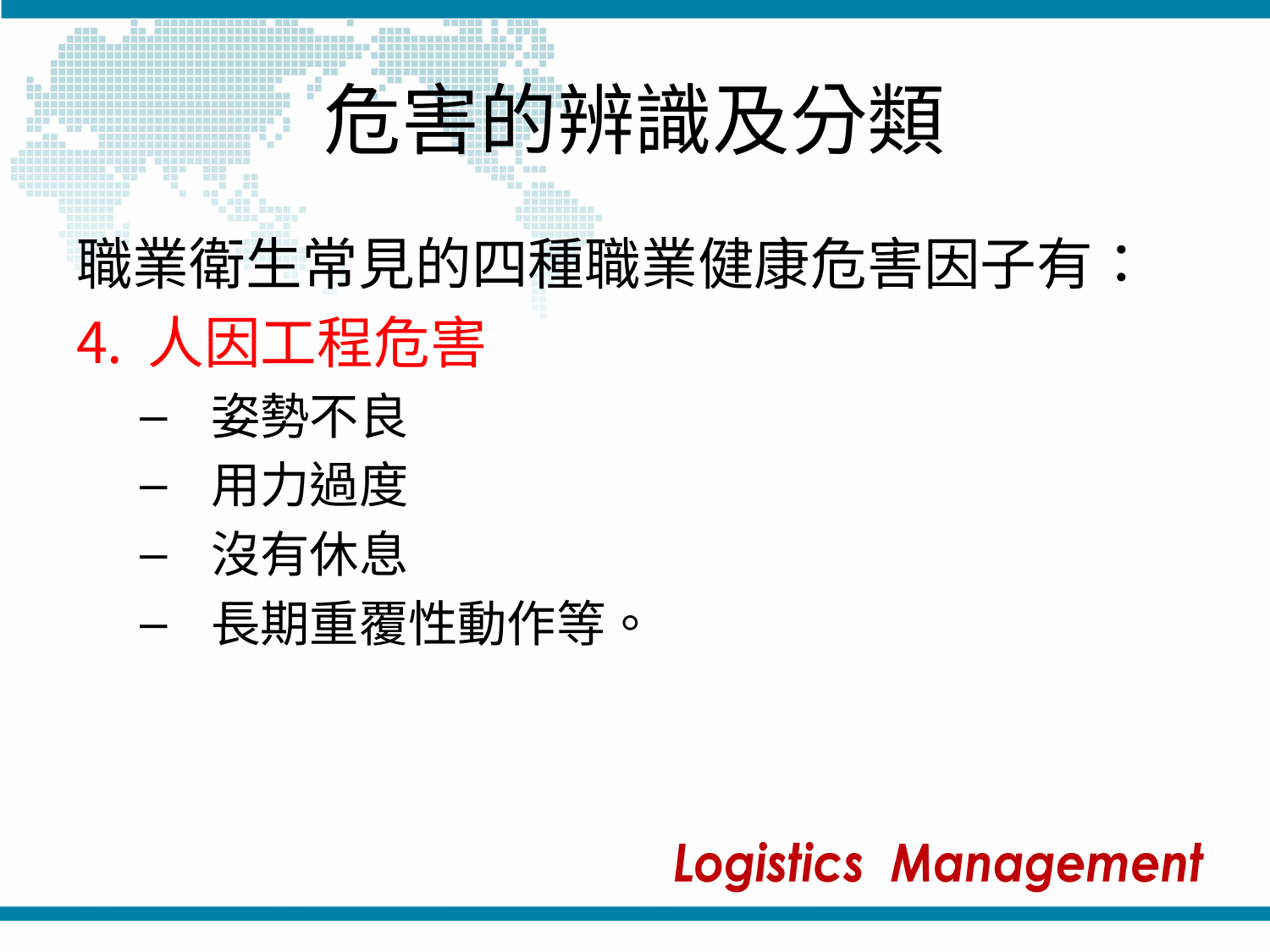

# 危害的辨識及分類
職業衛生常見的四種職業健康危害因子有：
人因工程危害
姿勢不良
用力過度
沒有休息
長期重覆性動作等。